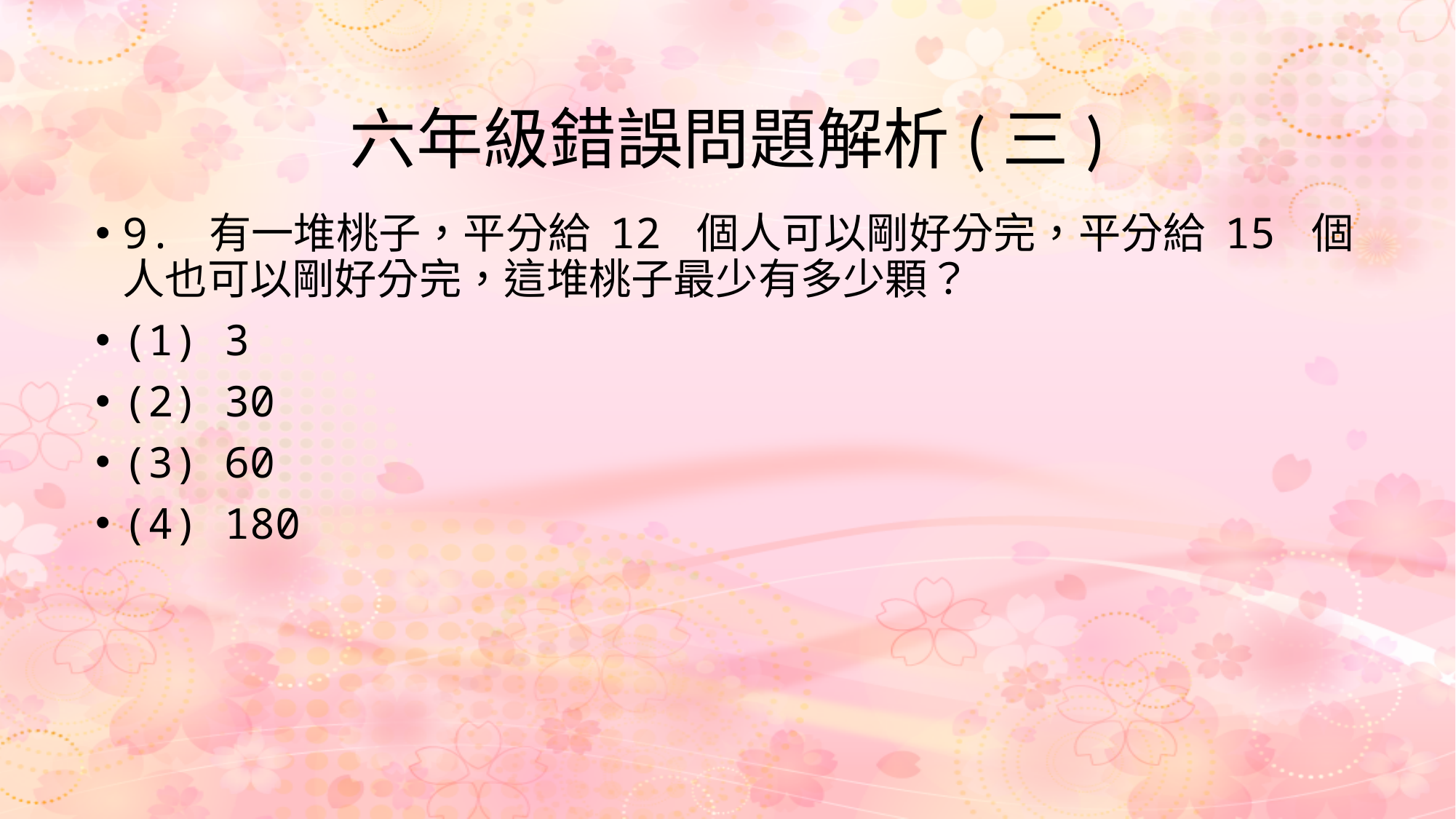

# 六年級錯誤問題解析(三)
9. 有一堆桃子，平分給 12 個人可以剛好分完，平分給 15 個人也可以剛好分完，這堆桃子最少有多少顆？
(1) 3
(2) 30
(3) 60
(4) 180